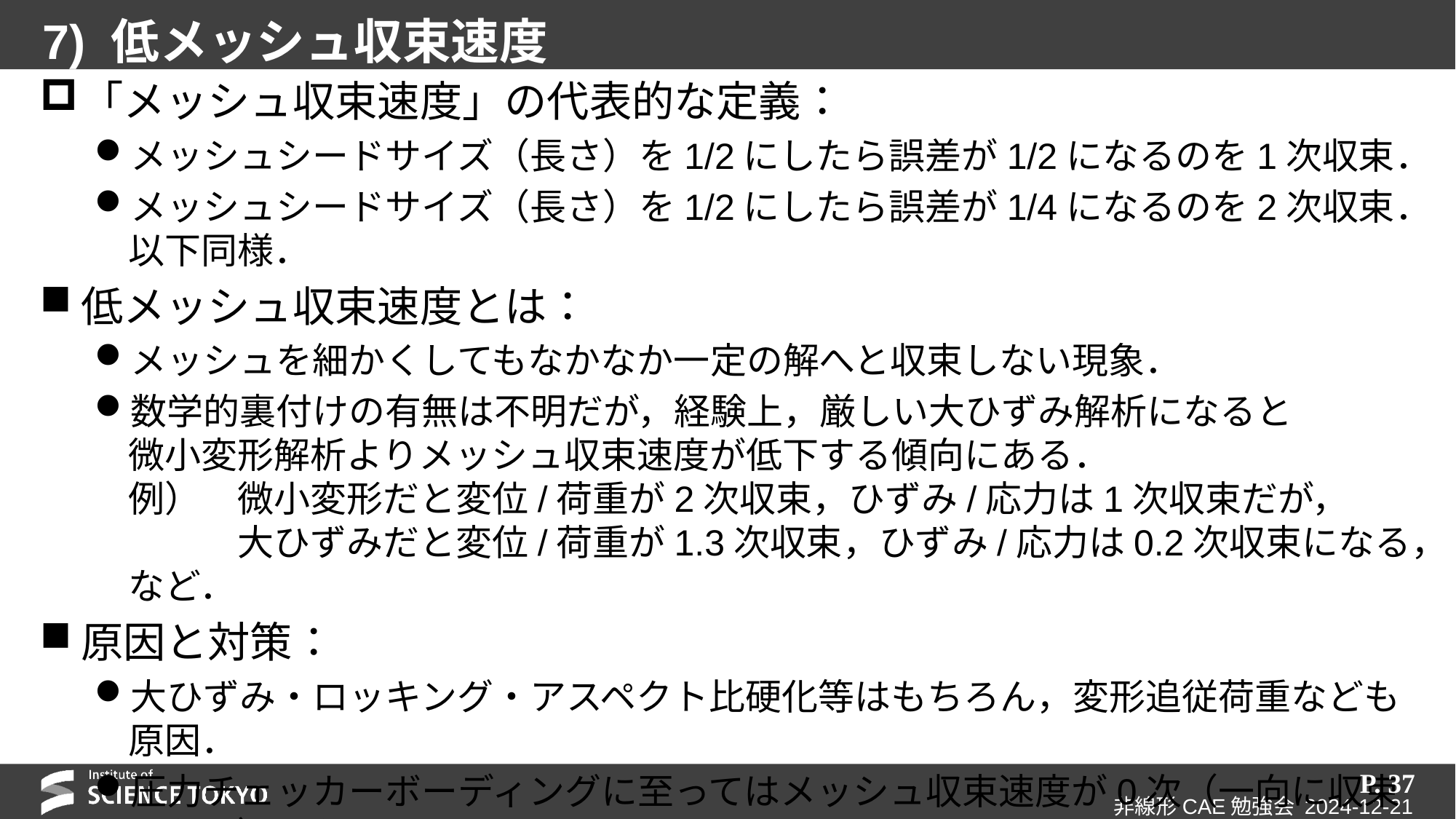

# 7) 低メッシュ収束速度
「メッシュ収束速度」の代表的な定義：
メッシュシードサイズ（長さ）を1/2にしたら誤差が1/2になるのを1次収束．
メッシュシードサイズ（長さ）を1/2にしたら誤差が1/4になるのを2次収束．以下同様．
低メッシュ収束速度とは：
メッシュを細かくしてもなかなか一定の解へと収束しない現象．
数学的裏付けの有無は不明だが，経験上，厳しい大ひずみ解析になると
微小変形解析よりメッシュ収束速度が低下する傾向にある．
例）	微小変形だと変位/荷重が2次収束，ひずみ/応力は1次収束だが，
     	大ひずみだと変位/荷重が1.3次収束，ひずみ/応力は0.2次収束になる，など．
原因と対策：
大ひずみ・ロッキング・アスペクト比硬化等はもちろん，変形追従荷重なども原因．
圧力チェッカーボーディングに至ってはメッシュ収束速度が0次（一向に収束しない）になる．
対策はケースバイケース．

P. 37